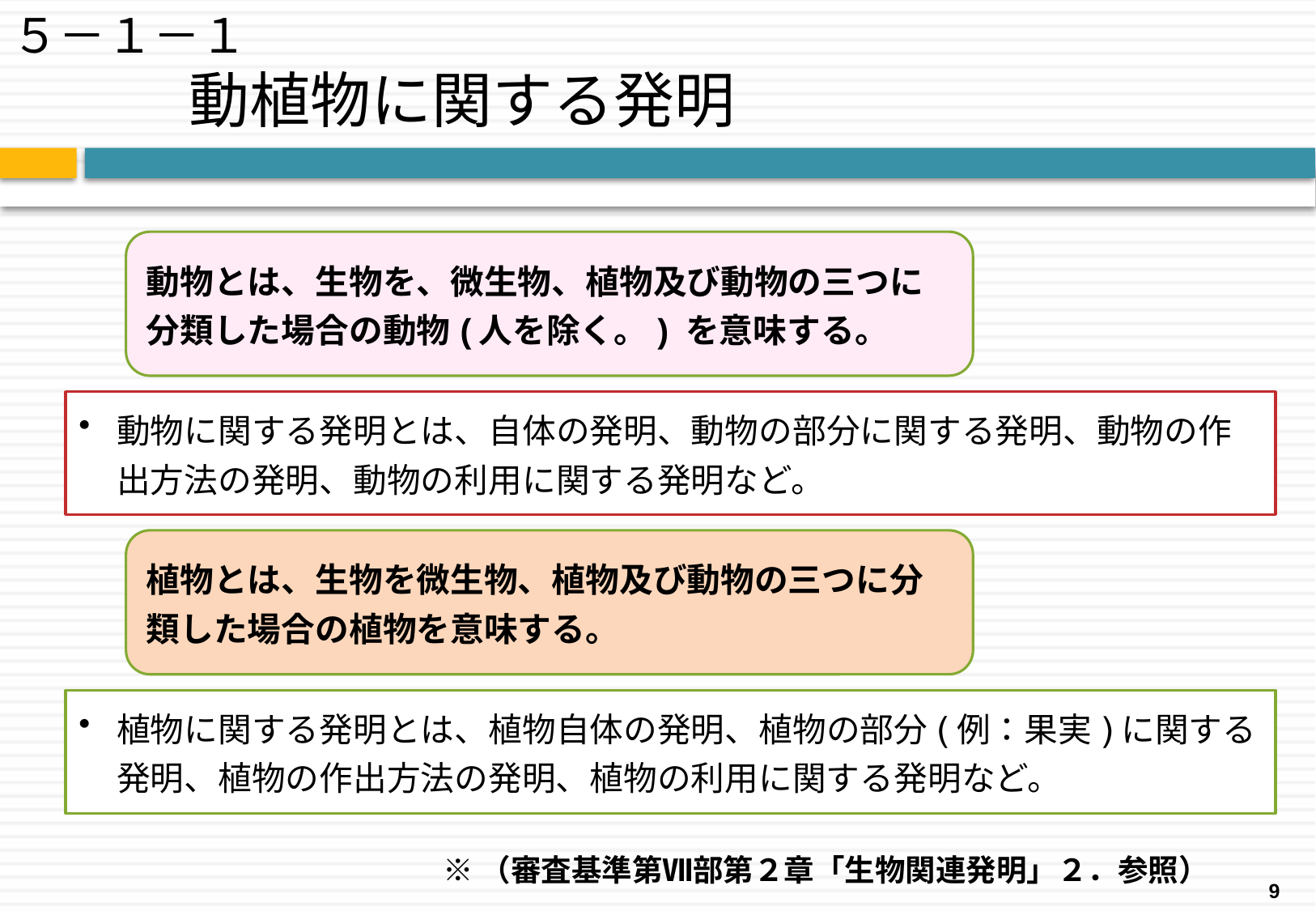

５－１－１
# 動植物に関する発明
動物とは、生物を、微生物、植物及び動物の三つに分類した場合の動物(人を除く。) を意味する。
動物に関する発明とは、自体の発明、動物の部分に関する発明、動物の作出方法の発明、動物の利用に関する発明など。
植物とは、生物を微生物、植物及び動物の三つに分類した場合の植物を意味する。
植物に関する発明とは、植物自体の発明、植物の部分(例：果実)に関する発明、植物の作出方法の発明、植物の利用に関する発明など。
※（審査基準第Ⅶ部第２章「生物関連発明」２．参照）
9